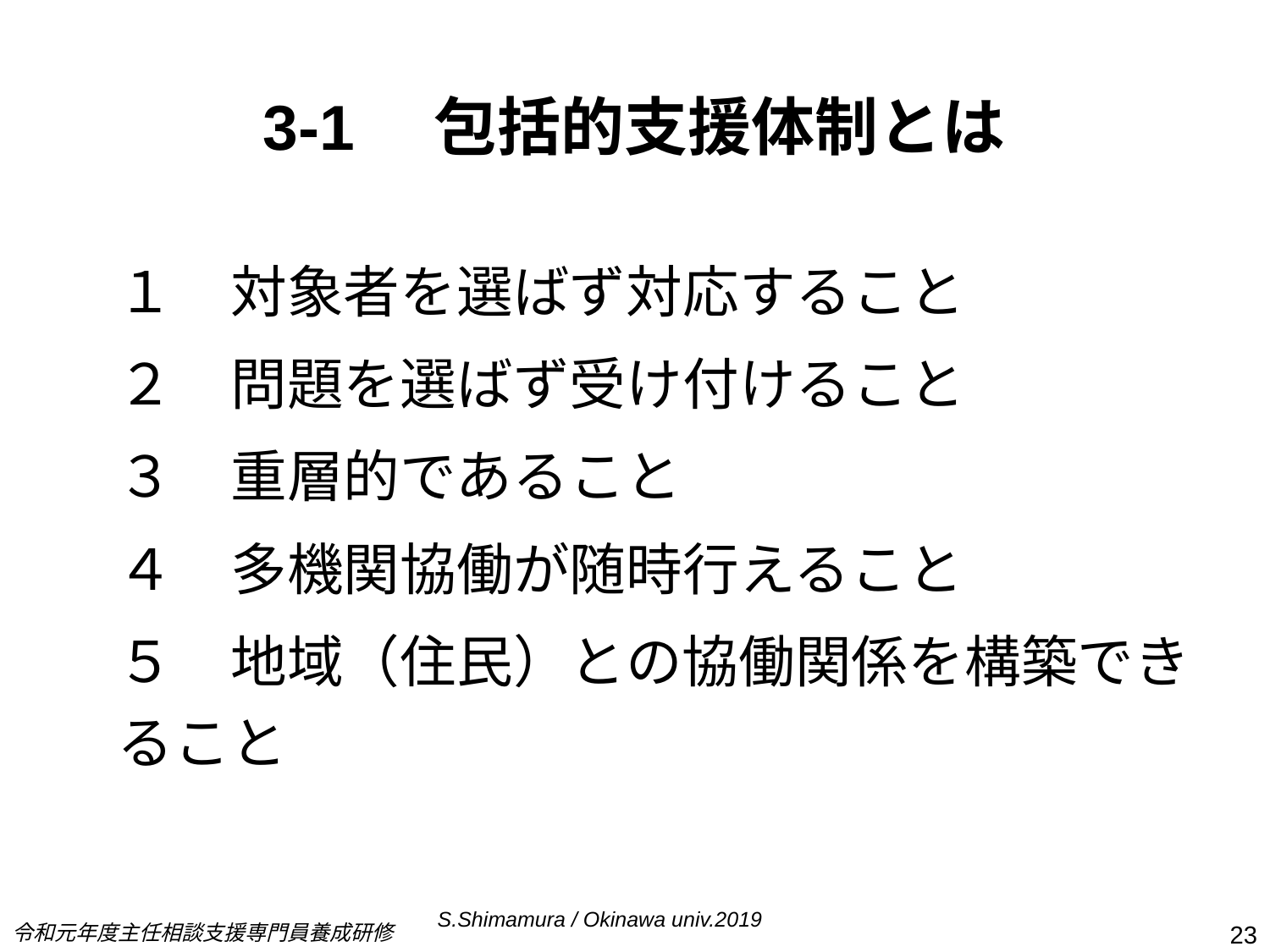

# 3-1　包括的支援体制とは
１　対象者を選ばず対応すること
２　問題を選ばず受け付けること
３　重層的であること
４　多機関協働が随時行えること
５　地域（住民）との協働関係を構築できること
S.Shimamura / Okinawa univ.2019
令和元年度主任相談支援専門員養成研修
23